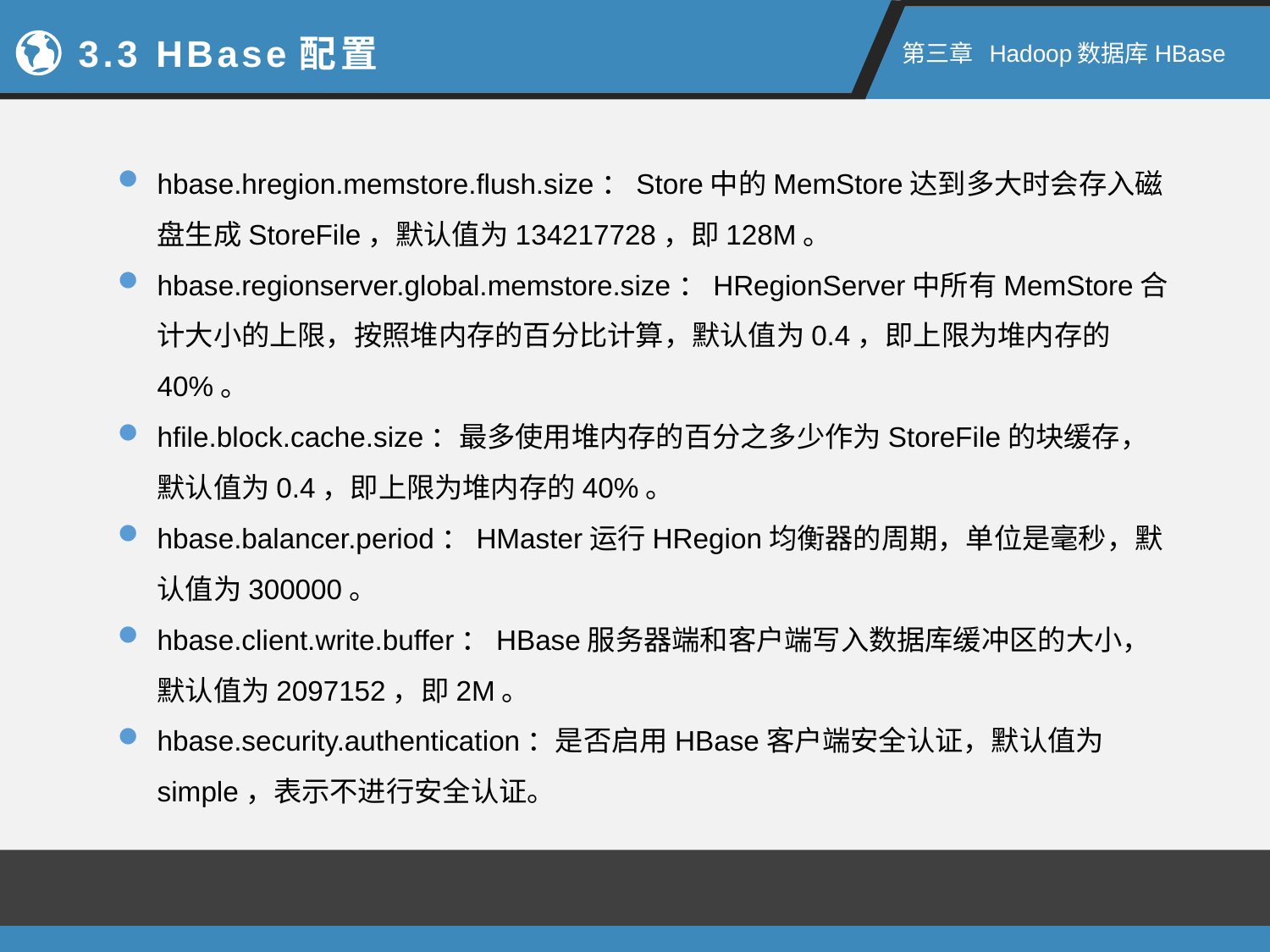

3.3 HBase配置

第三章  Hadoop数据库HBase
hbase.hregion.memstore.flush.size：Store中的MemStore达到多大时会存入磁盘生成StoreFile，默认值为134217728，即128M。
hbase.regionserver.global.memstore.size：HRegionServer中所有MemStore合计大小的上限，按照堆内存的百分比计算，默认值为0.4，即上限为堆内存的40%。
hfile.block.cache.size：最多使用堆内存的百分之多少作为StoreFile的块缓存，默认值为0.4，即上限为堆内存的40%。
hbase.balancer.period：HMaster运行HRegion均衡器的周期，单位是毫秒，默认值为300000。
hbase.client.write.buffer：HBase服务器端和客户端写入数据库缓冲区的大小，默认值为2097152，即2M。
hbase.security.authentication：是否启用HBase客户端安全认证，默认值为simple，表示不进行安全认证。